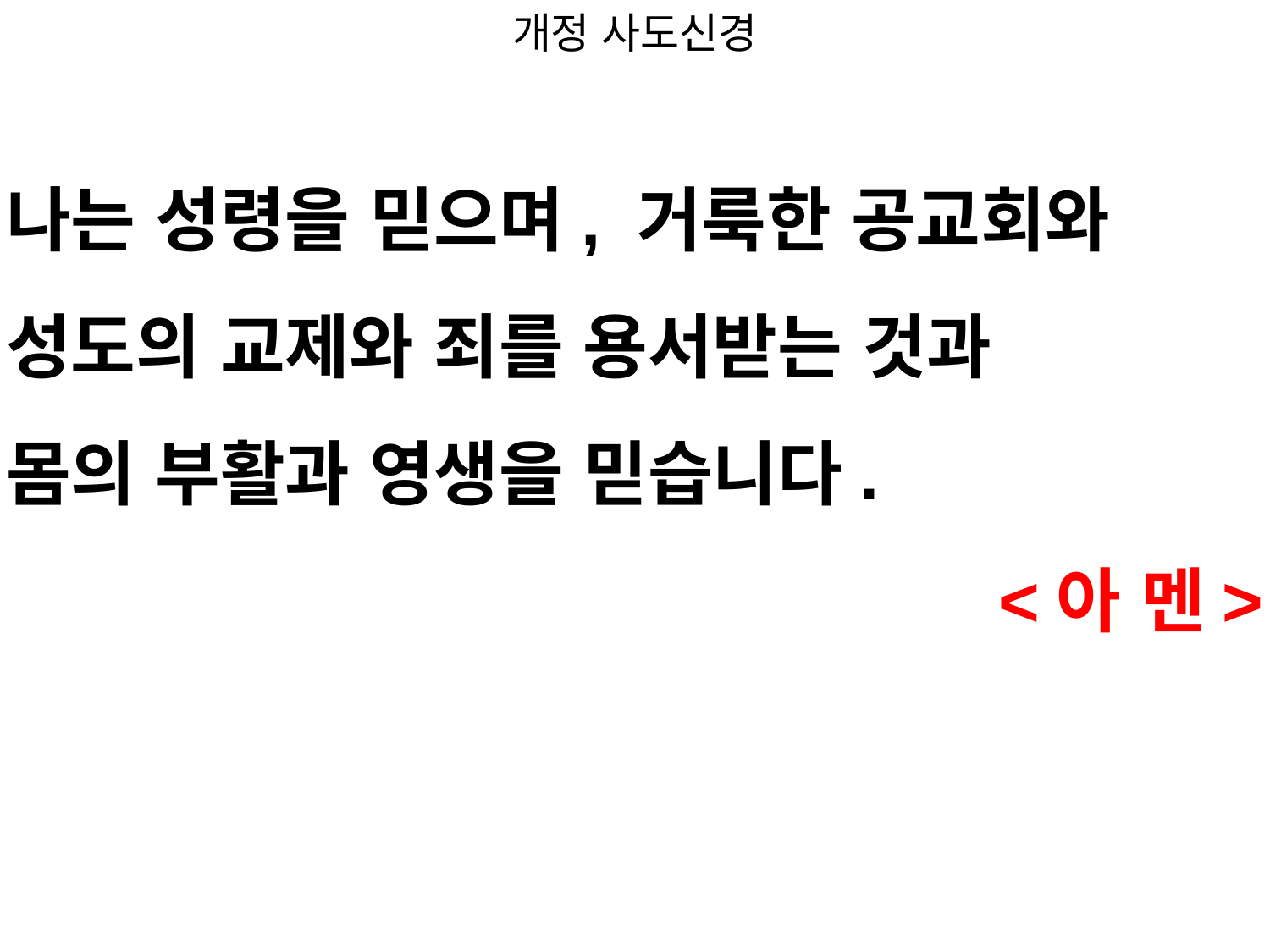

개정 사도신경
#
나는 성령을 믿으며, 거룩한 공교회와
성도의 교제와 죄를 용서받는 것과
몸의 부활과 영생을 믿습니다.
<아 멘>